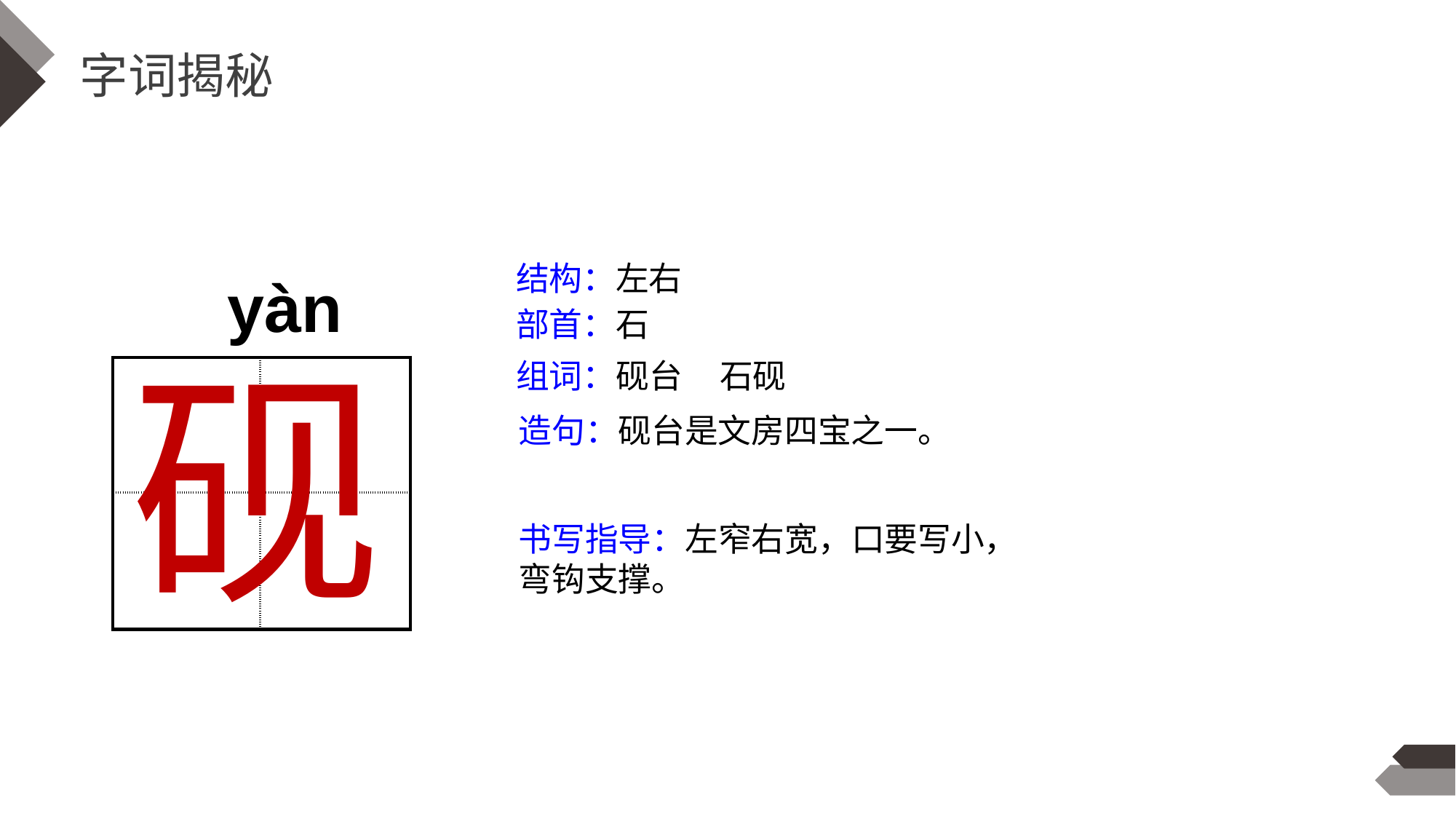

字词揭秘
结构：左右
yàn
部首：石
砚
组词：砚台     石砚
|  |  |
| --- | --- |
|  |  |
造句：砚台是文房四宝之一。

书写指导：左窄右宽，口要写小，弯钩支撑。